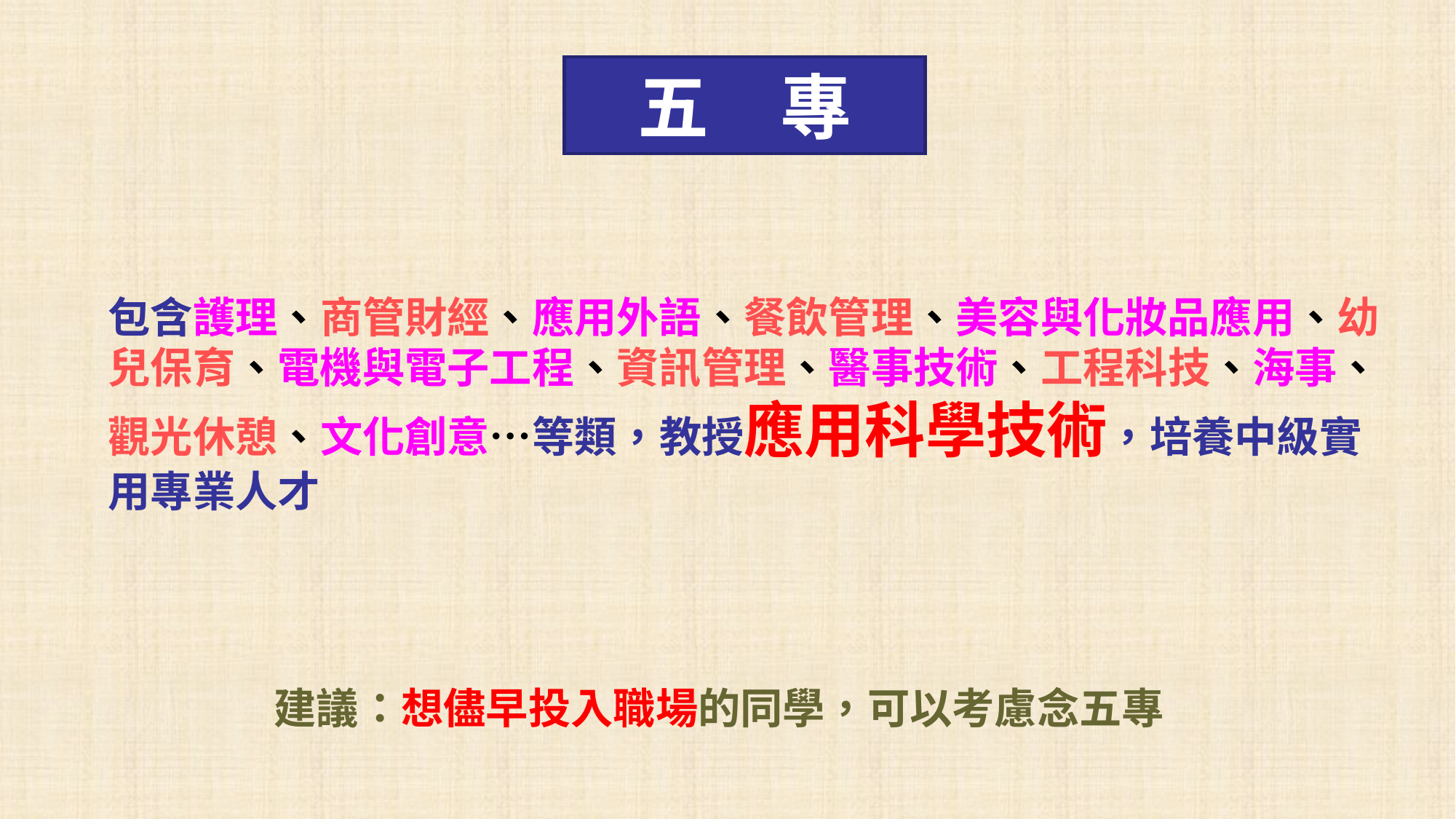

# 五　專

包含護理、商管財經、應用外語、餐飲管理、美容與化妝品應用、幼兒保育、電機與電子工程、資訊管理、醫事技術、工程科技、海事、觀光休憩、文化創意…等類，教授應用科學技術，培養中級實用專業人才
建議：想儘早投入職場的同學，可以考慮念五專